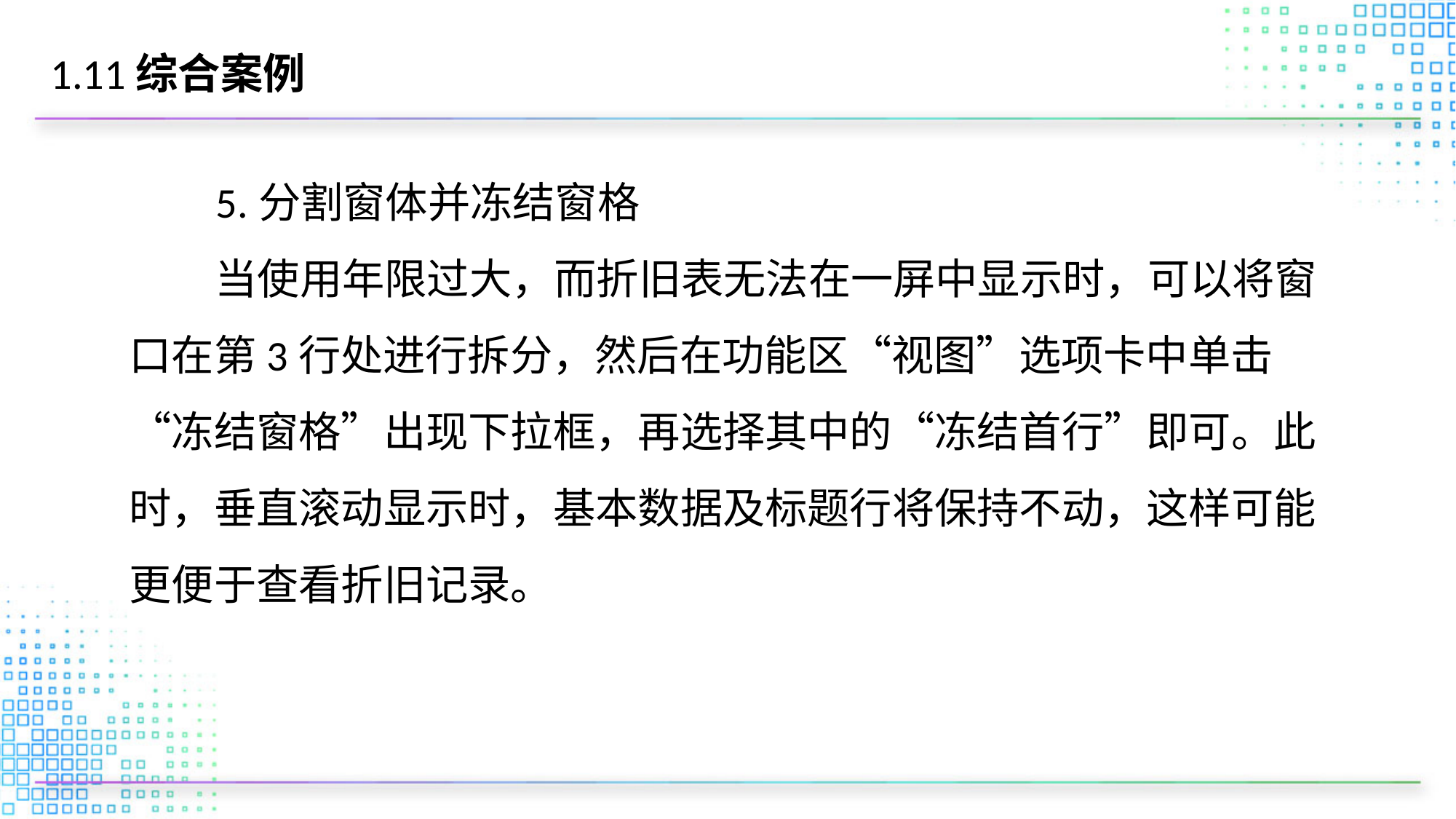

# 1.11综合案例
         5.分割窗体并冻结窗格
        当使用年限过大，而折旧表无法在一屏中显示时，可以将窗口在第3行处进行拆分，然后在功能区“视图”选项卡中单击“冻结窗格”出现下拉框，再选择其中的“冻结首行”即可。此时，垂直滚动显示时，基本数据及标题行将保持不动，这样可能更便于查看折旧记录。